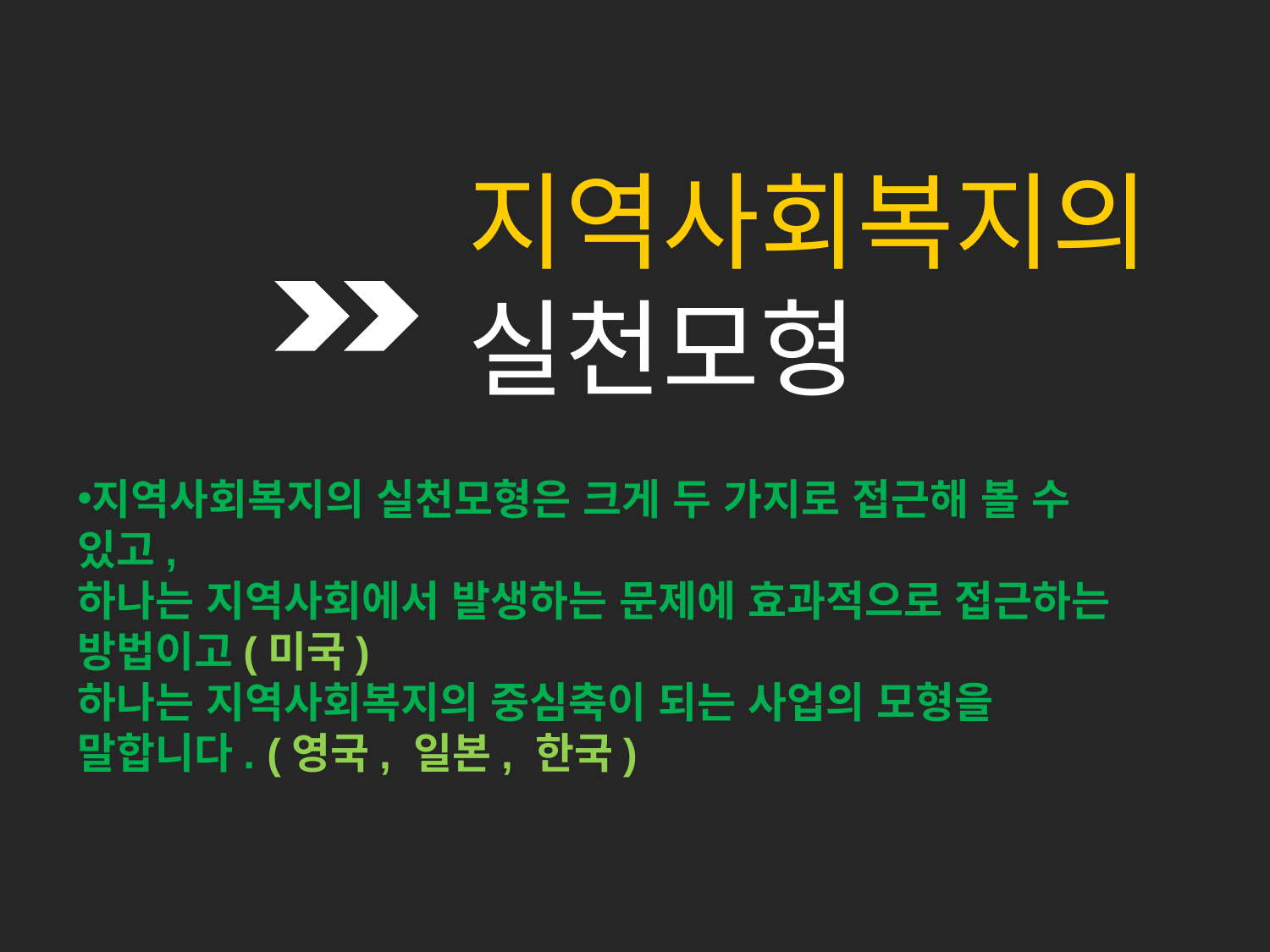

지역사회복지의 실천모형

지역사회복지의 실천모형은 크게 두 가지로 접근해 볼 수 있고,
하나는 지역사회에서 발생하는 문제에 효과적으로 접근하는 방법이고(미국)
하나는 지역사회복지의 중심축이 되는 사업의 모형을 말합니다. (영국, 일본, 한국)